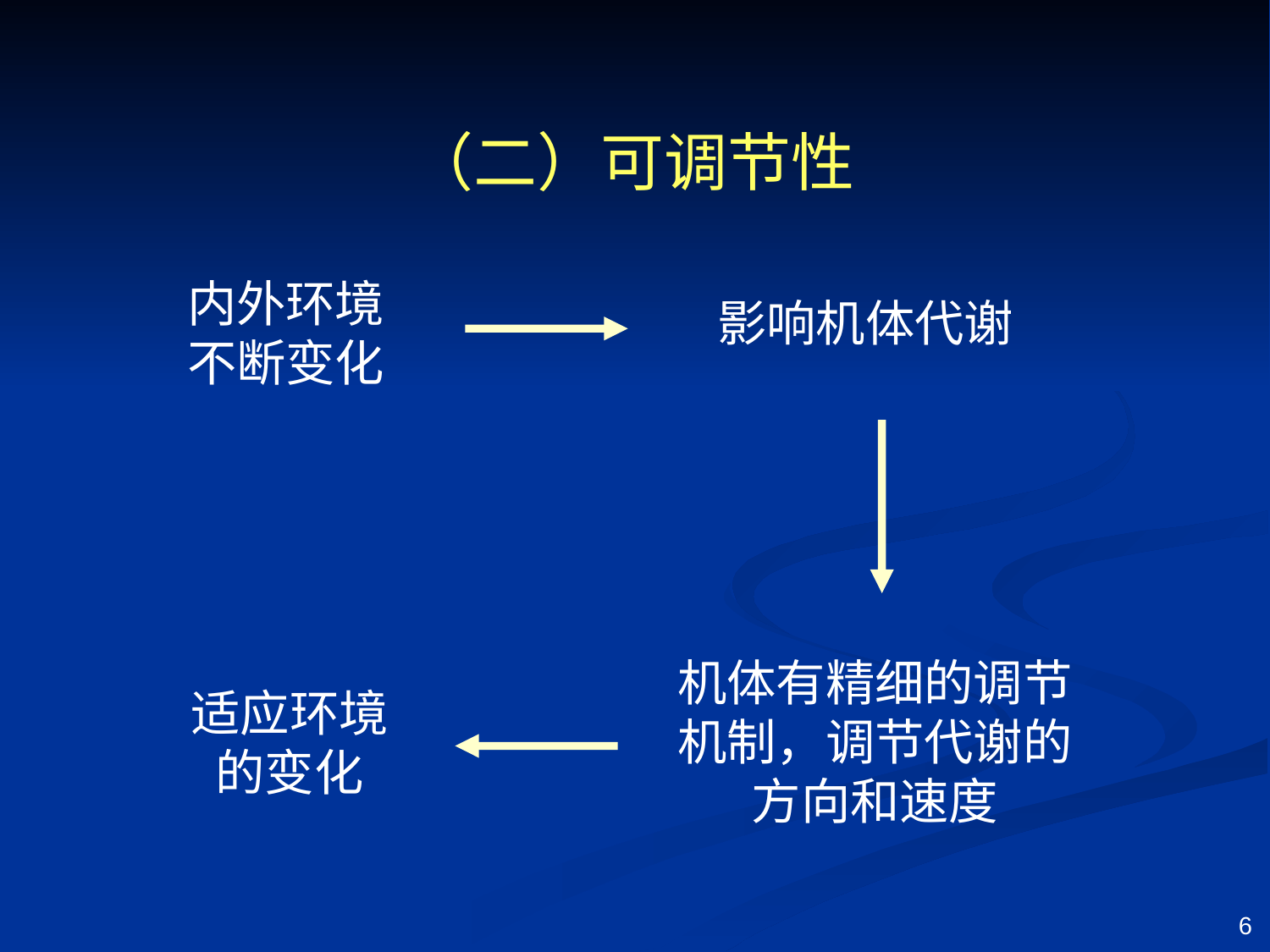

（二）可调节性
内外环境不断变化
影响机体代谢

机体有精细的调节机制，调节代谢的方向和速度
适应环境的变化

6